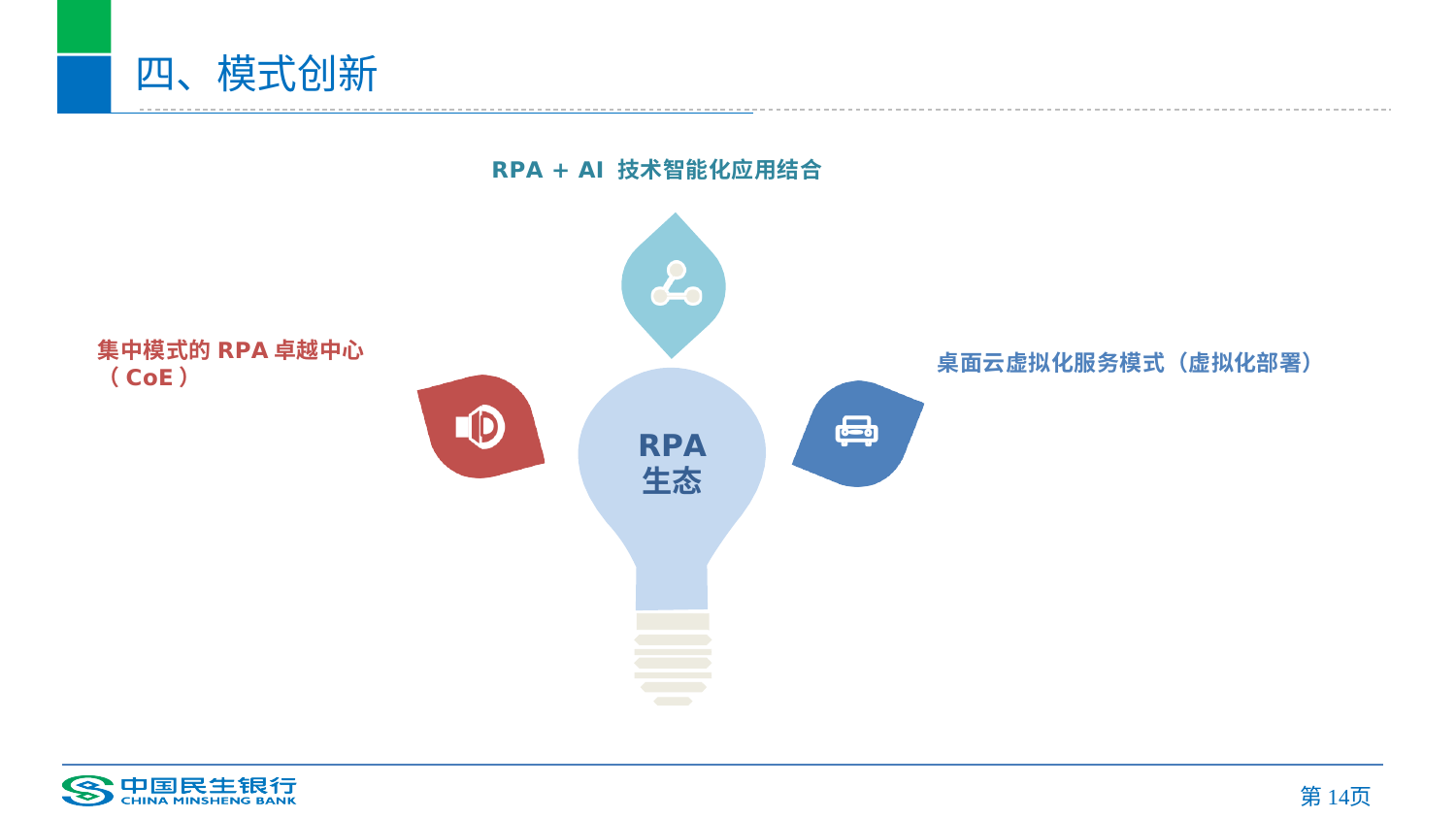

四、模式创新

RPA + AI 技术智能化应用结合

集中模式的RPA卓越中心（CoE）
桌面云虚拟化服务模式（虚拟化部署）

RPA
生态